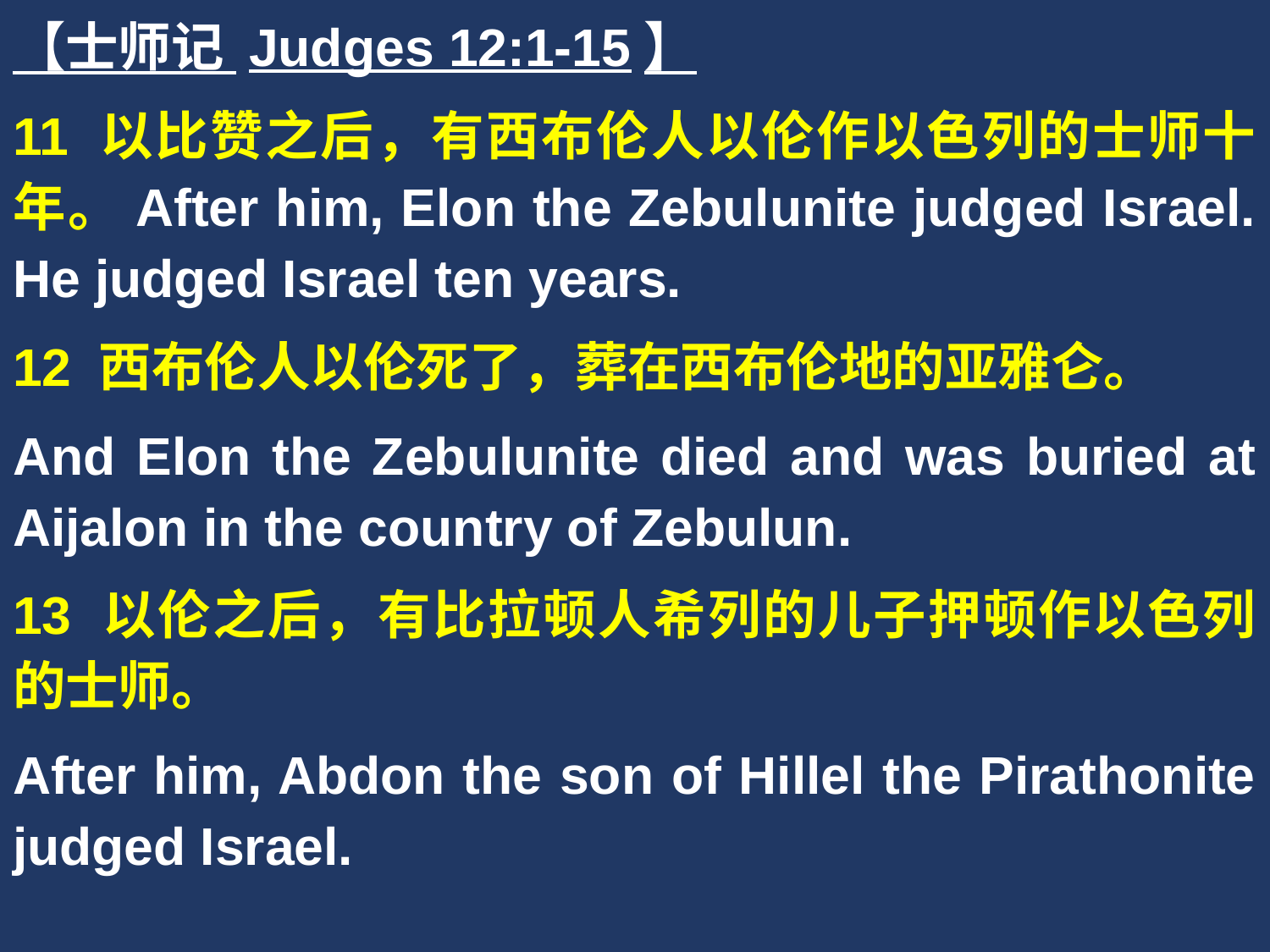

【士师记 Judges 12:1-15】
11 以比赞之后，有西布伦人以伦作以色列的士师十年。After him, Elon the Zebulunite judged Israel. He judged Israel ten years.
12 西布伦人以伦死了，葬在西布伦地的亚雅仑。
And Elon the Zebulunite died and was buried at Aijalon in the country of Zebulun.
13 以伦之后，有比拉顿人希列的儿子押顿作以色列的士师。
After him, Abdon the son of Hillel the Pirathonite judged Israel.